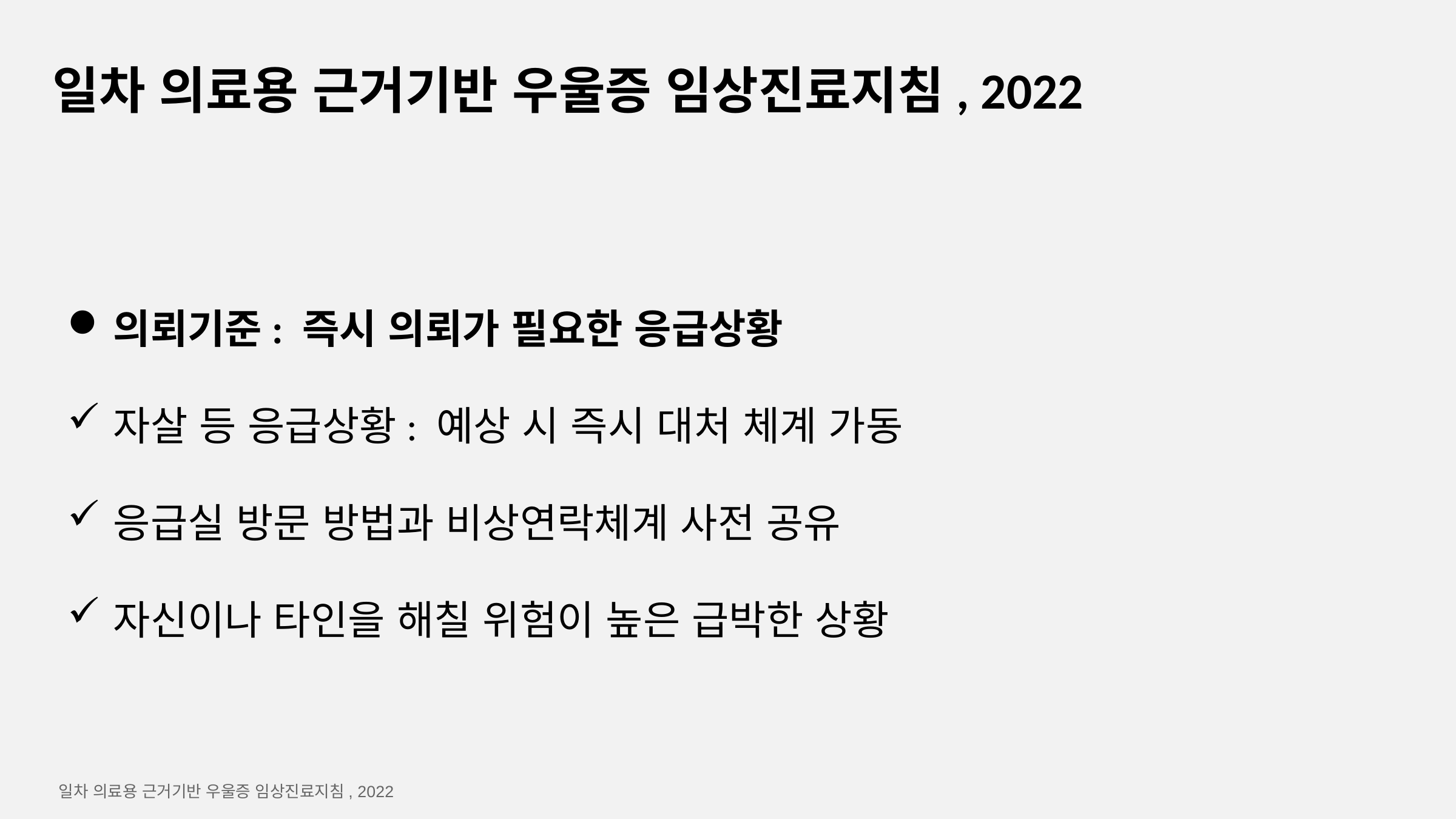

일차 의료용 근거기반 우울증 임상진료지침, 2022
의뢰기준: 즉시 의뢰가 필요한 응급상황
자살 등 응급상황: 예상 시 즉시 대처 체계 가동
응급실 방문 방법과 비상연락체계 사전 공유
자신이나 타인을 해칠 위험이 높은 급박한 상황
일차 의료용 근거기반 우울증 임상진료지침, 2022